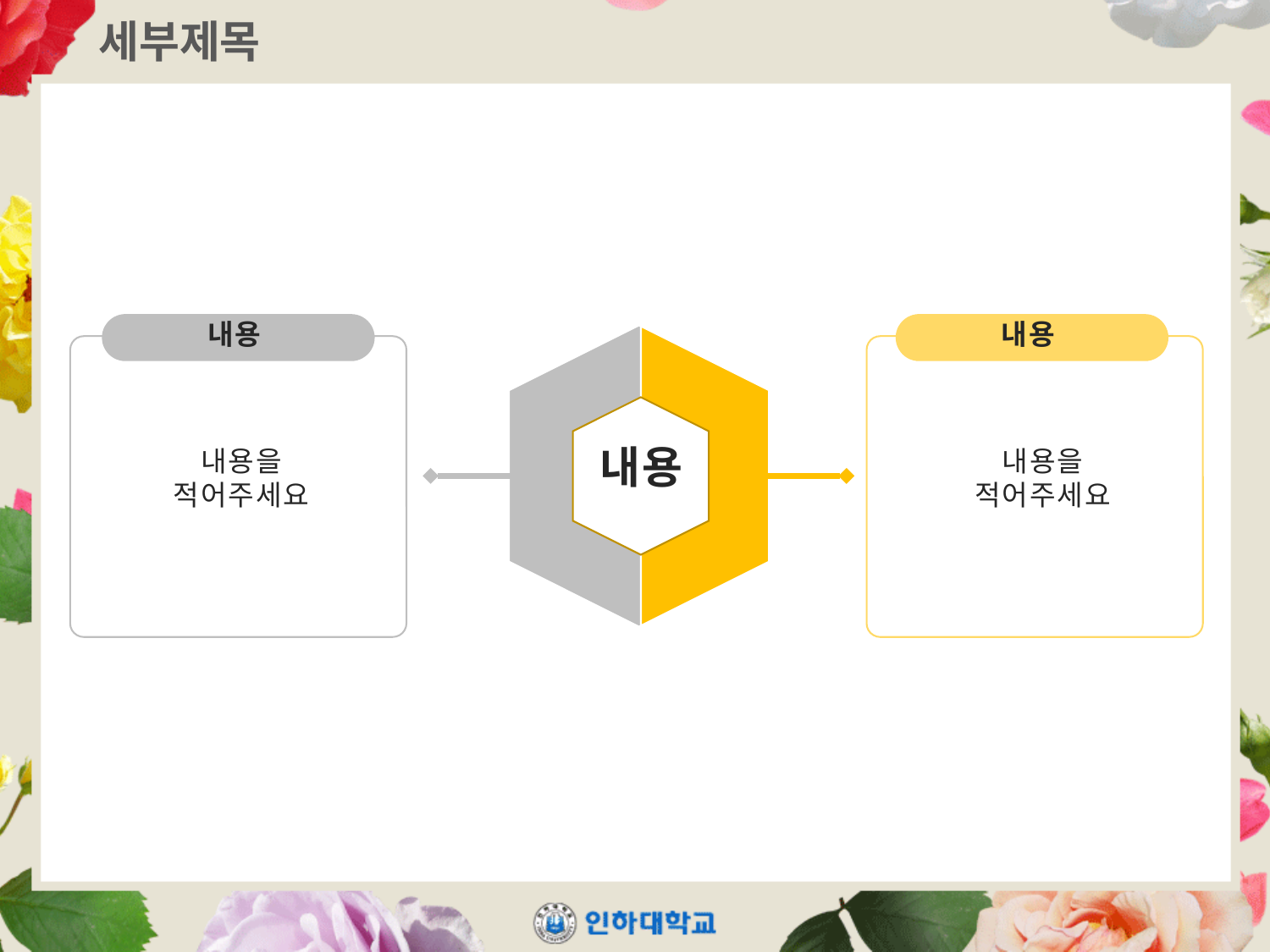

# 세부제목
내용
내용

내용을
적어주세요
내용을
적어주세요
내용